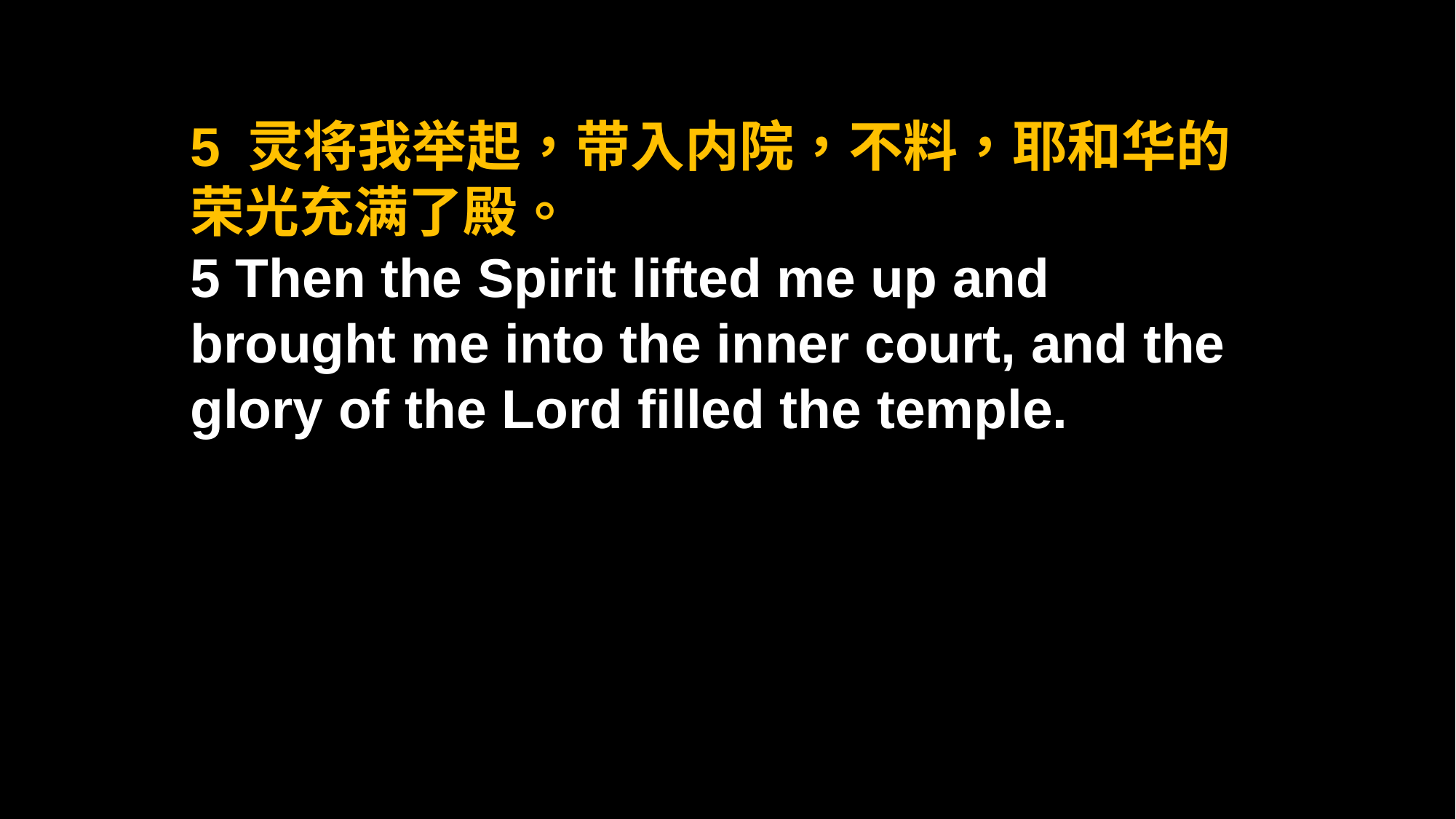

5 灵将我举起，带入内院，不料，耶和华的荣光充满了殿。
5 Then the Spirit lifted me up and brought me into the inner court, and the glory of the Lord filled the temple.